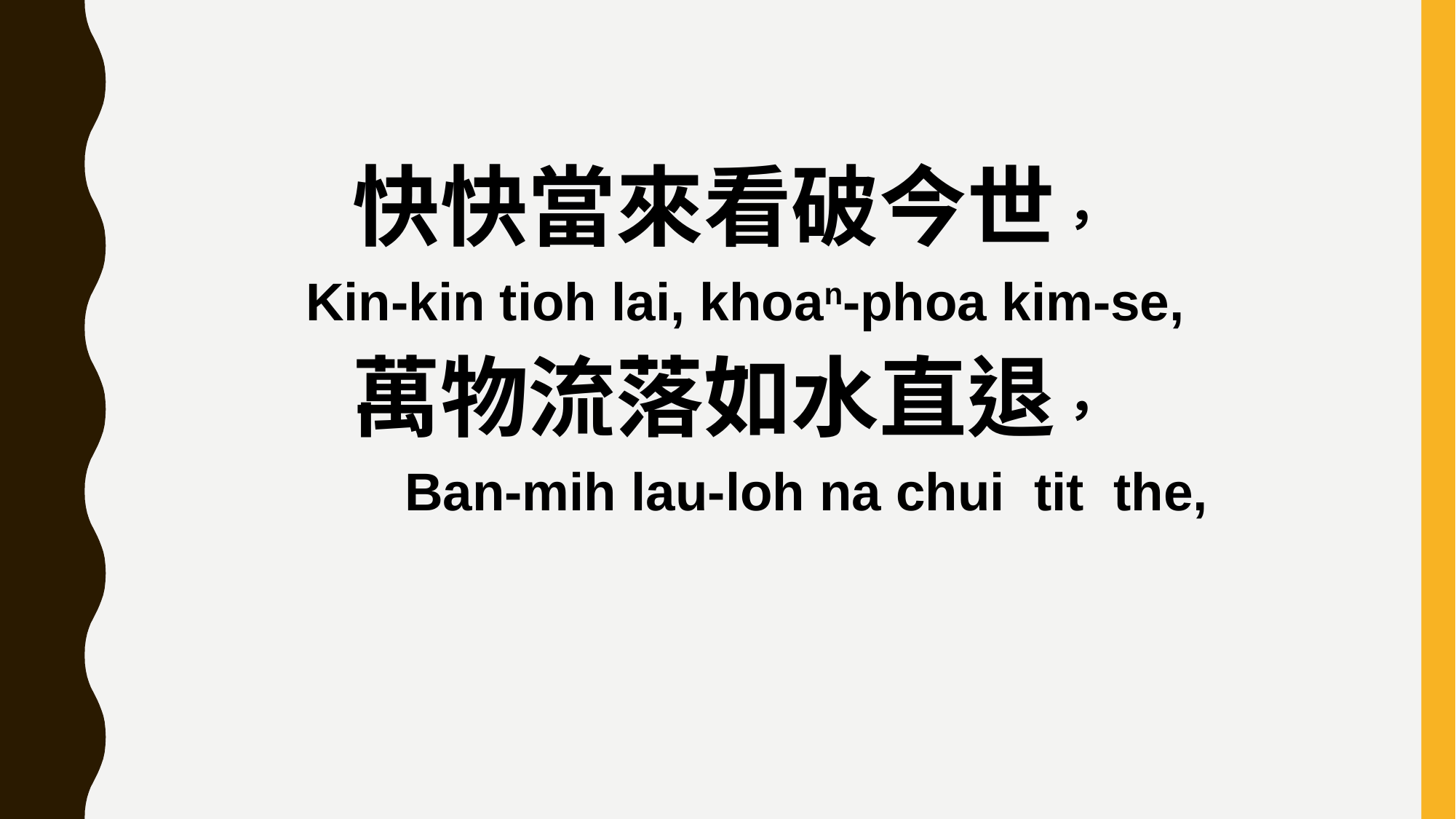

快快當來看破今世，
  Kin-kin tioh lai, khoan-phoa kim-se,
萬物流落如水直退，
              Ban-mih lau-loh na chui  tit  the,